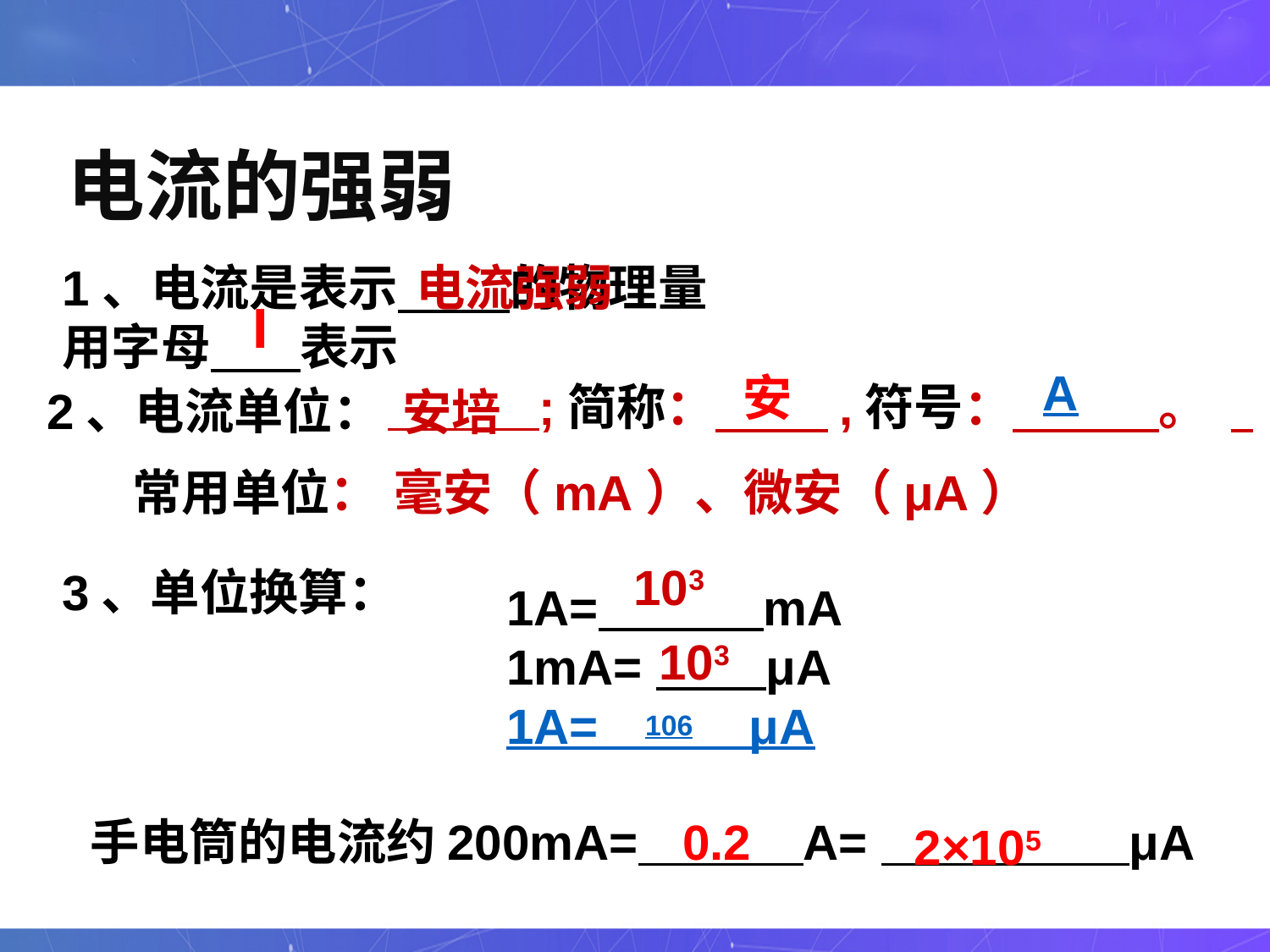

电流的强弱
1、电流是表示          的物理量
用字母        表示
电流强弱
I
A
安
           ;简称：          ,符号：             。
2、电流单位：
安培
常用单位：
毫安（mA）、微安（μA）
103
3、单位换算：
1A=            mA
1mA=         μA
1A=           μA
103
106
手电筒的电流约200mA=            A=                   μA
0.2
2×105